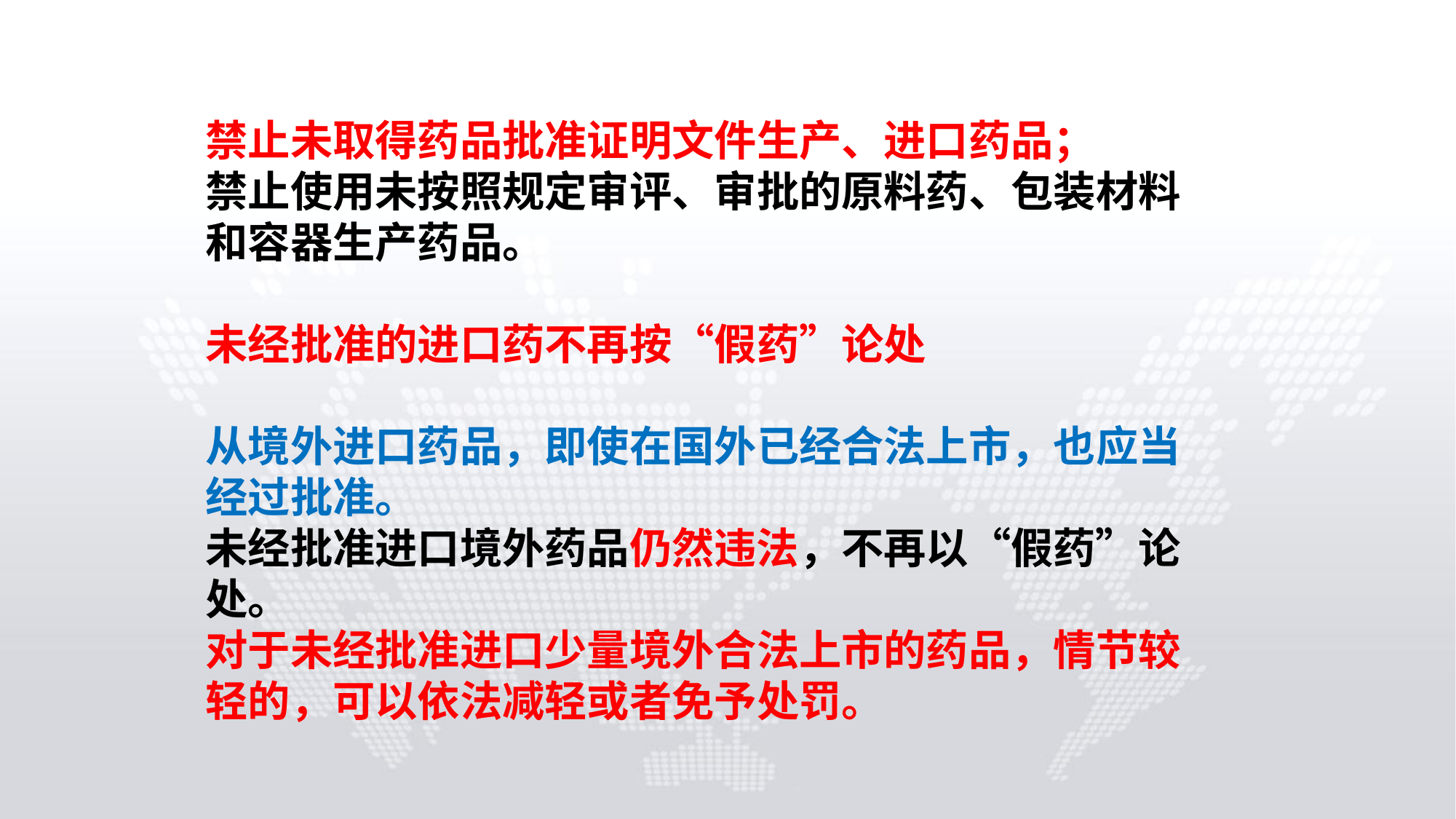

禁止未取得药品批准证明文件生产、进口药品；
禁止使用未按照规定审评、审批的原料药、包装材料和容器生产药品。
未经批准的进口药不再按“假药”论处

从境外进口药品，即使在国外已经合法上市，也应当经过批准。
未经批准进口境外药品仍然违法，不再以“假药”论处。
对于未经批准进口少量境外合法上市的药品，情节较轻的，可以依法减轻或者免予处罚。